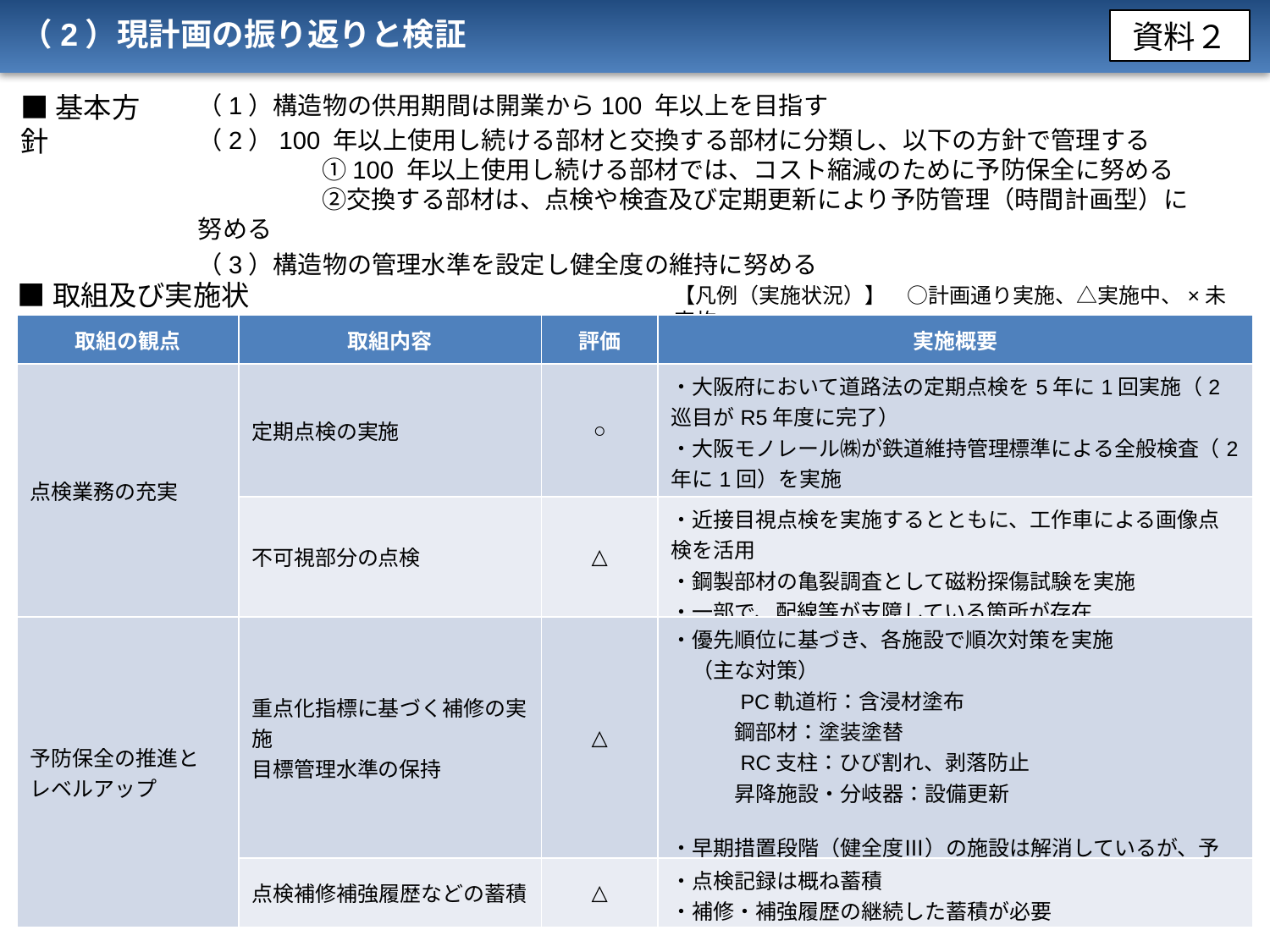

（2）現計画の振り返りと検証
資料２
■基本方針
（1）構造物の供用期間は開業から100 年以上を目指す
（2）100 年以上使用し続ける部材と交換する部材に分類し、以下の方針で管理する
　　　　　①100 年以上使用し続ける部材では、コスト縮減のために予防保全に努める
　　　　　②交換する部材は、点検や検査及び定期更新により予防管理（時間計画型）に努める
（3）構造物の管理水準を設定し健全度の維持に努める
■取組及び実施状況
【凡例（実施状況）】　○計画通り実施、△実施中、×未実施
| 取組の観点 | 取組内容 | 評価 | 実施概要 |
| --- | --- | --- | --- |
| 点検業務の充実 | 定期点検の実施 | ○ | ・大阪府において道路法の定期点検を5年に1回実施（2巡目がR5年度に完了） ・大阪モノレール㈱が鉄道維持管理標準による全般検査（2年に1回）を実施 |
|  | 不可視部分の点検 | △ | ・近接目視点検を実施するとともに、工作車による画像点検を活用 ・鋼製部材の亀裂調査として磁粉探傷試験を実施 ・一部で、配線等が支障している箇所が存在 |
| 予防保全の推進と レベルアップ | 重点化指標に基づく補修の実施 目標管理水準の保持 | △ | ・優先順位に基づき、各施設で順次対策を実施 　（主な対策） 　　　PC軌道桁：含浸材塗布 　　　鋼部材：塗装塗替 　　　RC支柱：ひび割れ、剥落防止 　　　昇降施設・分岐器：設備更新 ・早期措置段階（健全度Ⅲ）の施設は解消しているが、予防保全段階（健全度Ⅱ）の施設が増加傾向 |
|  | 点検補修補強履歴などの蓄積 | △ | ・点検記録は概ね蓄積 ・補修・補強履歴の継続した蓄積が必要 |
7